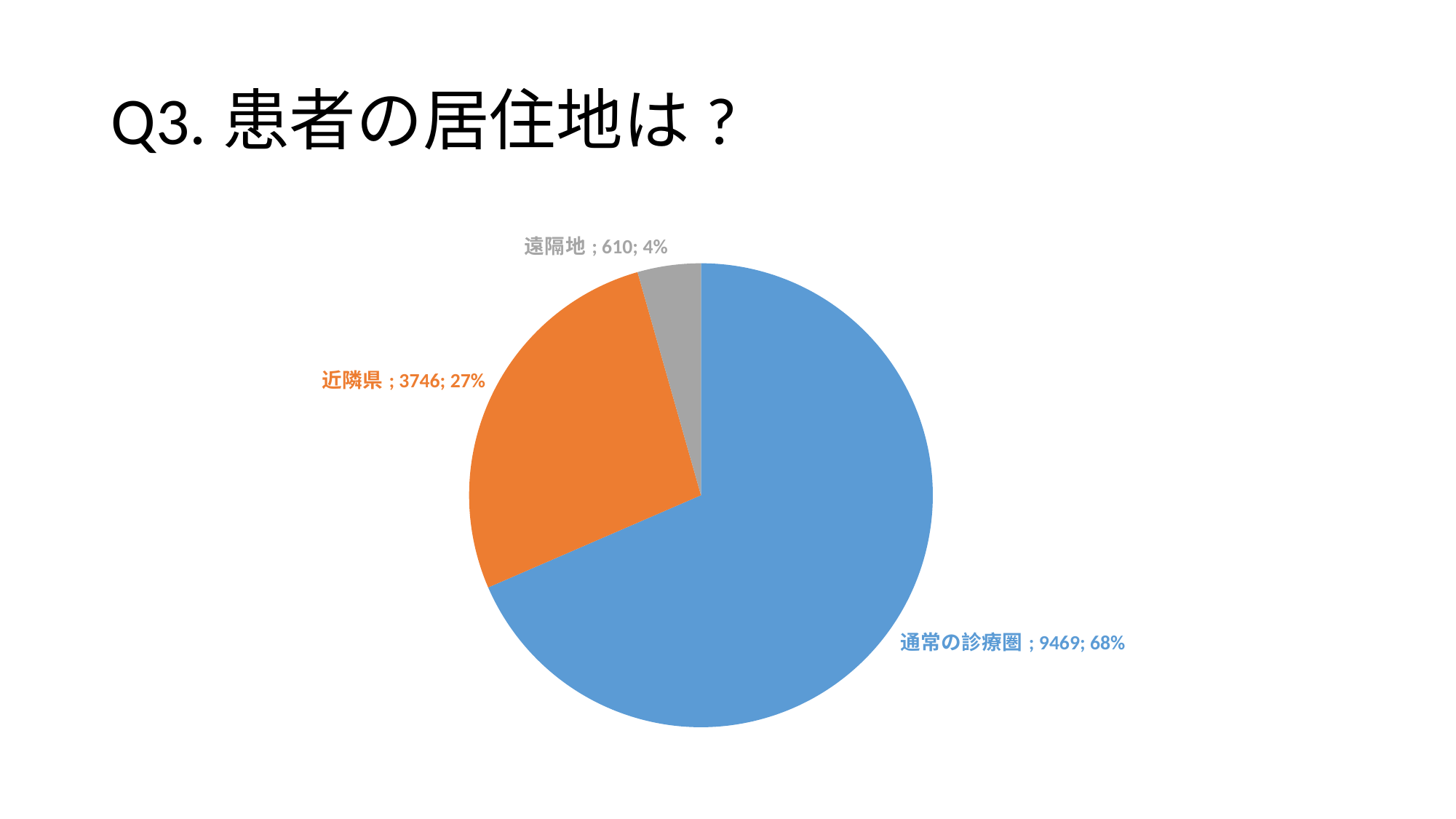

# Q3.患者の居住地は?

### Chart

| Category | 列1 |
|---|---|
| 通常の診療圏 | 9469.0 |
| 近隣県 | 3746.0 |
| 遠隔地 | 610.0 |